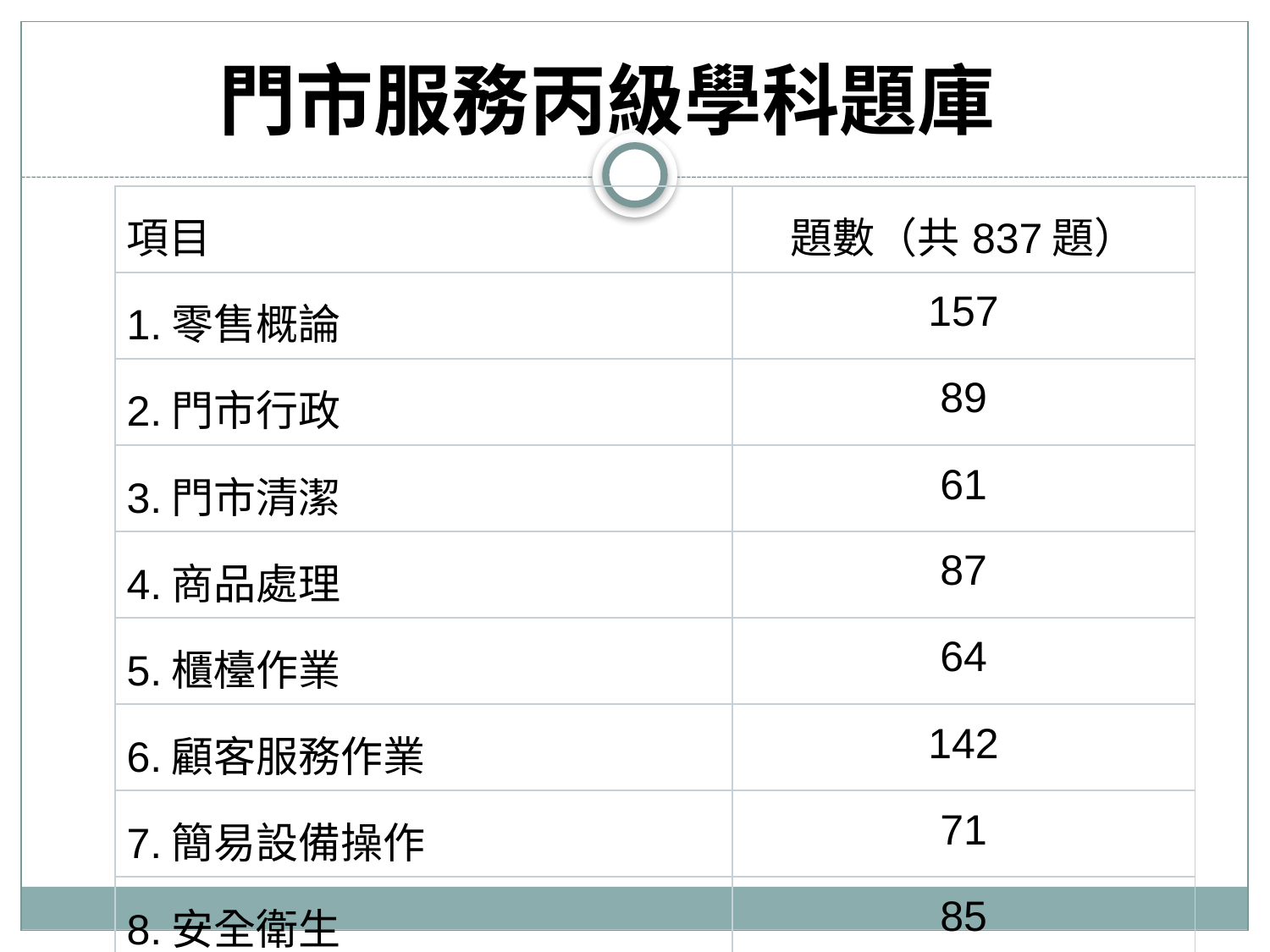

# 門市服務丙級學科題庫
| 項目 | 題數（共837題） |
| --- | --- |
| 1.零售概論 | 157 |
| 2.門市行政 | 89 |
| 3.門市清潔 | 61 |
| 4.商品處理 | 87 |
| 5.櫃檯作業 | 64 |
| 6.顧客服務作業 | 142 |
| 7.簡易設備操作 | 71 |
| 8.安全衛生 | 85 |
| 9.職業道德 | 81 |